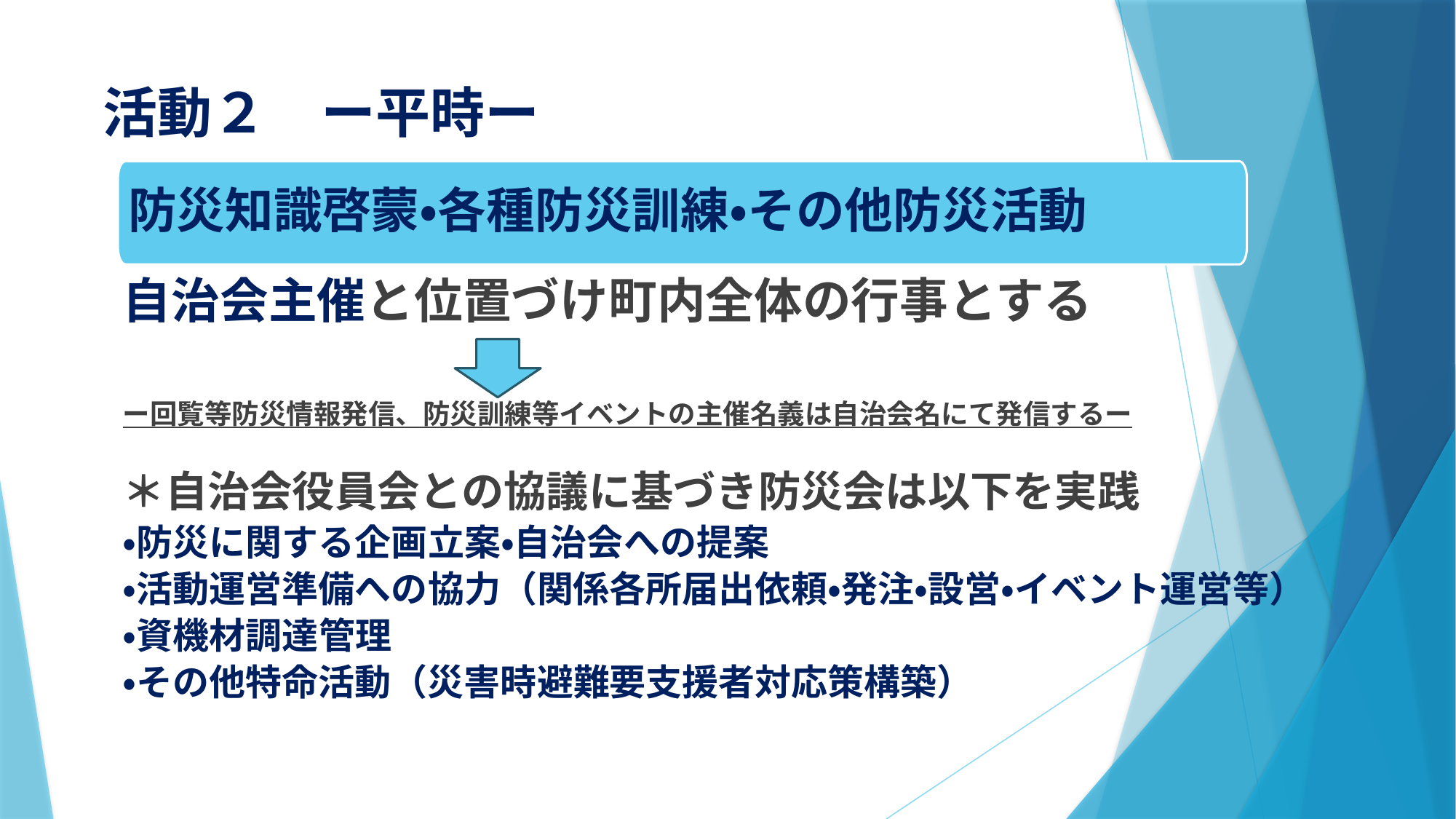

# 活動２　ー平時ー
防災知識啓蒙・各種防災訓練・その他防災活動
自治会主催と位置づけ町内全体の行事とする

ー回覧等防災情報発信、防災訓練等イベントの主催名義は自治会名にて発信するー

＊自治会役員会との協議に基づき防災会は以下を実践
・防災に関する企画立案・自治会への提案
・活動運営準備への協力（関係各所届出依頼・発注・設営・イベント運営等）
・資機材調達管理
・その他特命活動（災害時避難要支援者対応策構築）